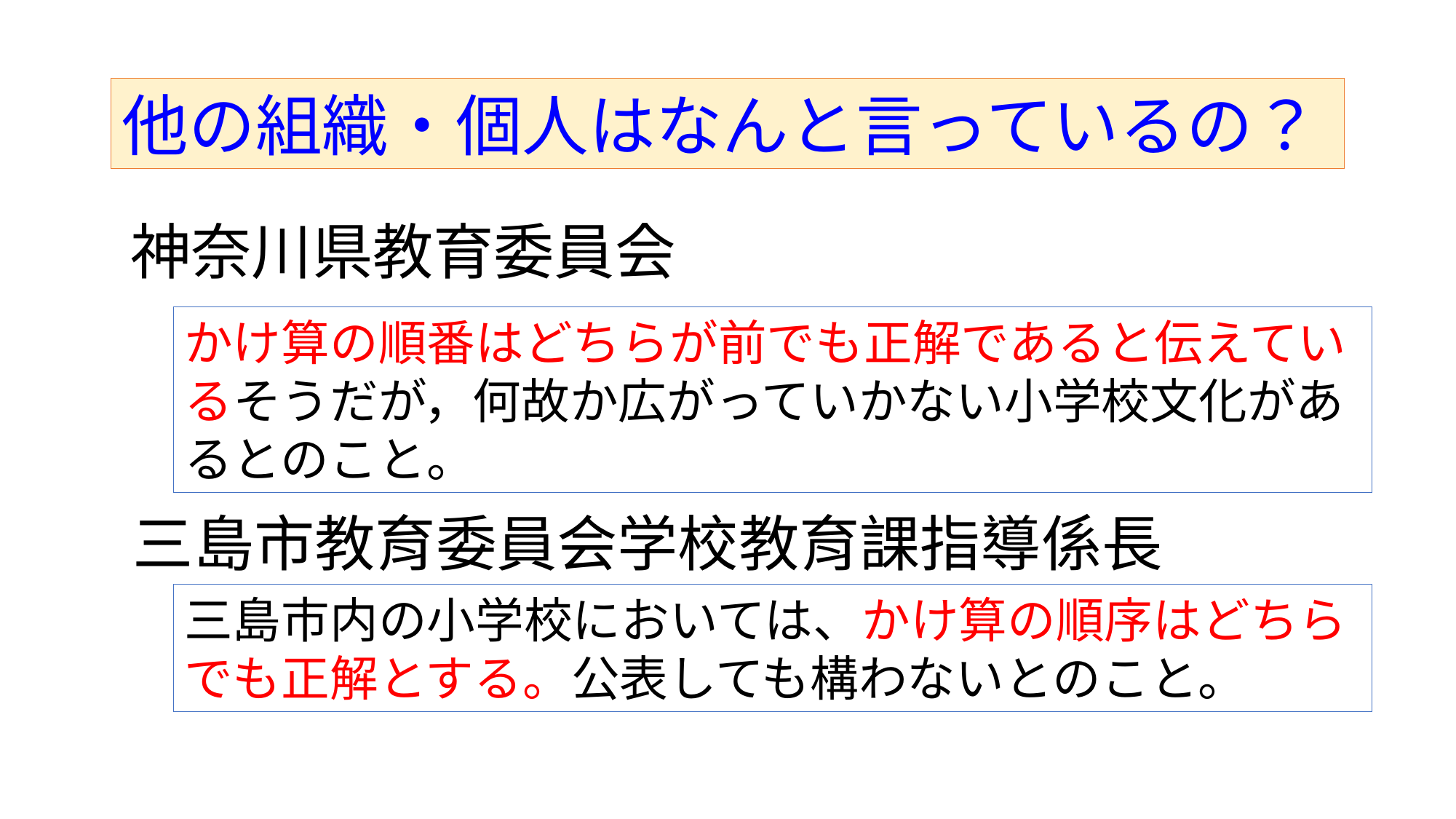

他の組織・個人はなんと言っているの？
神奈川県教育委員会
かけ算の順番はどちらが前でも正解であると伝えているそうだが，何故か広がっていかない小学校文化があるとのこと。
三島市教育委員会学校教育課指導係長
三島市内の小学校においては、かけ算の順序はどちら
でも正解とする。公表しても構わないとのこと。